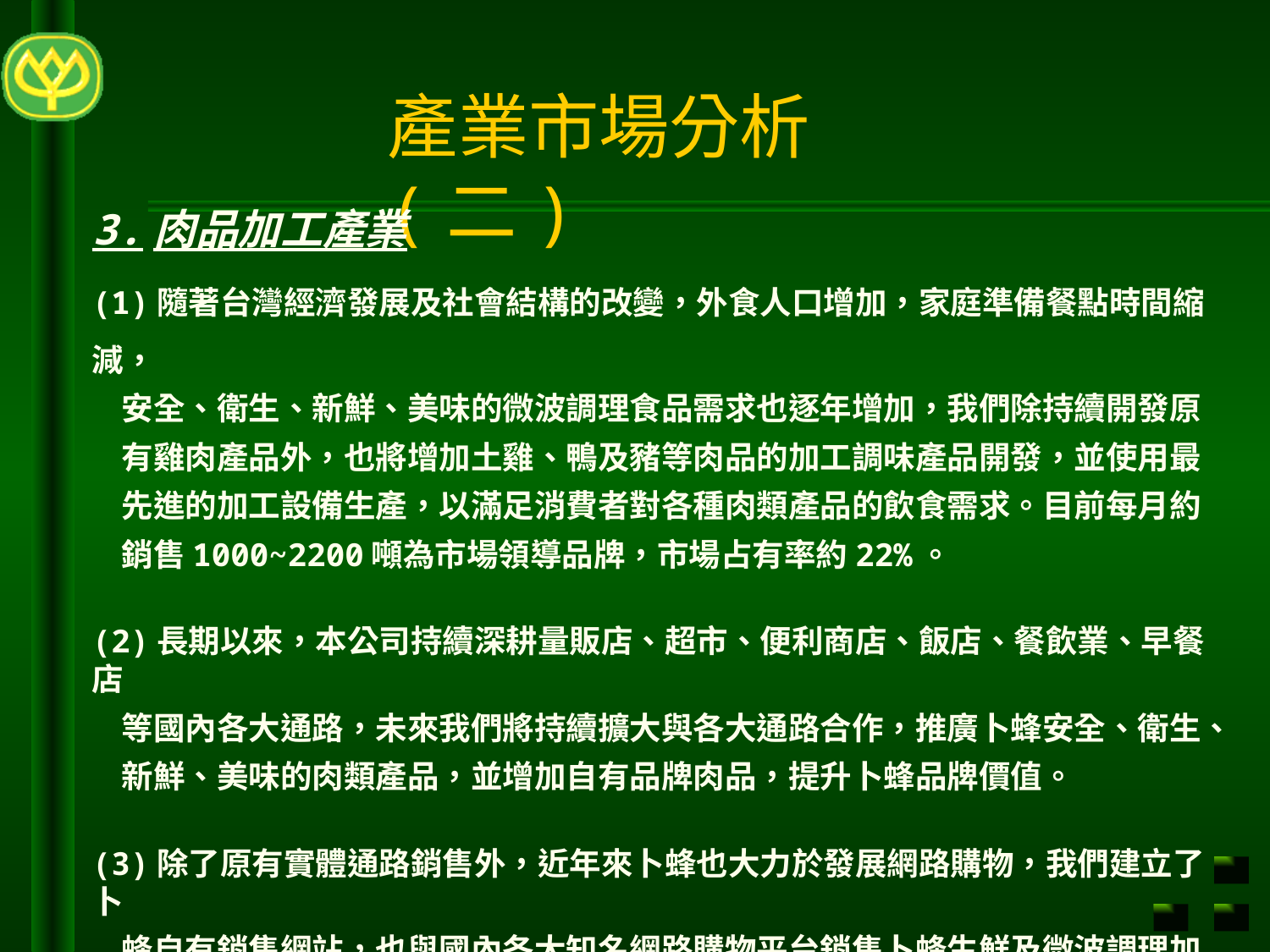

產業市場分析(二)
3.肉品加工產業
(1)隨著台灣經濟發展及社會結構的改變，外食人口增加，家庭準備餐點時間縮減，
   安全、衛生、新鮮、美味的微波調理食品需求也逐年增加，我們除持續開發原
   有雞肉產品外，也將增加土雞、鴨及豬等肉品的加工調味產品開發，並使用最
   先進的加工設備生產，以滿足消費者對各種肉類產品的飲食需求。目前每月約
   銷售1000~2200噸為市場領導品牌，市場占有率約22%。

(2)長期以來，本公司持續深耕量販店、超市、便利商店、飯店、餐飲業、早餐店
   等國內各大通路，未來我們將持續擴大與各大通路合作，推廣卜蜂安全、衛生、
   新鮮、美味的肉類產品，並增加自有品牌肉品，提升卜蜂品牌價值。

(3)除了原有實體通路銷售外，近年來卜蜂也大力於發展網路購物，我們建立了卜
   蜂自有銷售網站，也與國內各大知名網路購物平台銷售卜蜂生鮮及微波調理加
   工肉品，各種口味的醃漬去骨雞腿排、里肌豬排、風味雞胸肉及各種調理暢銷
   產品，也經常成為網站上消費者討論的話題。